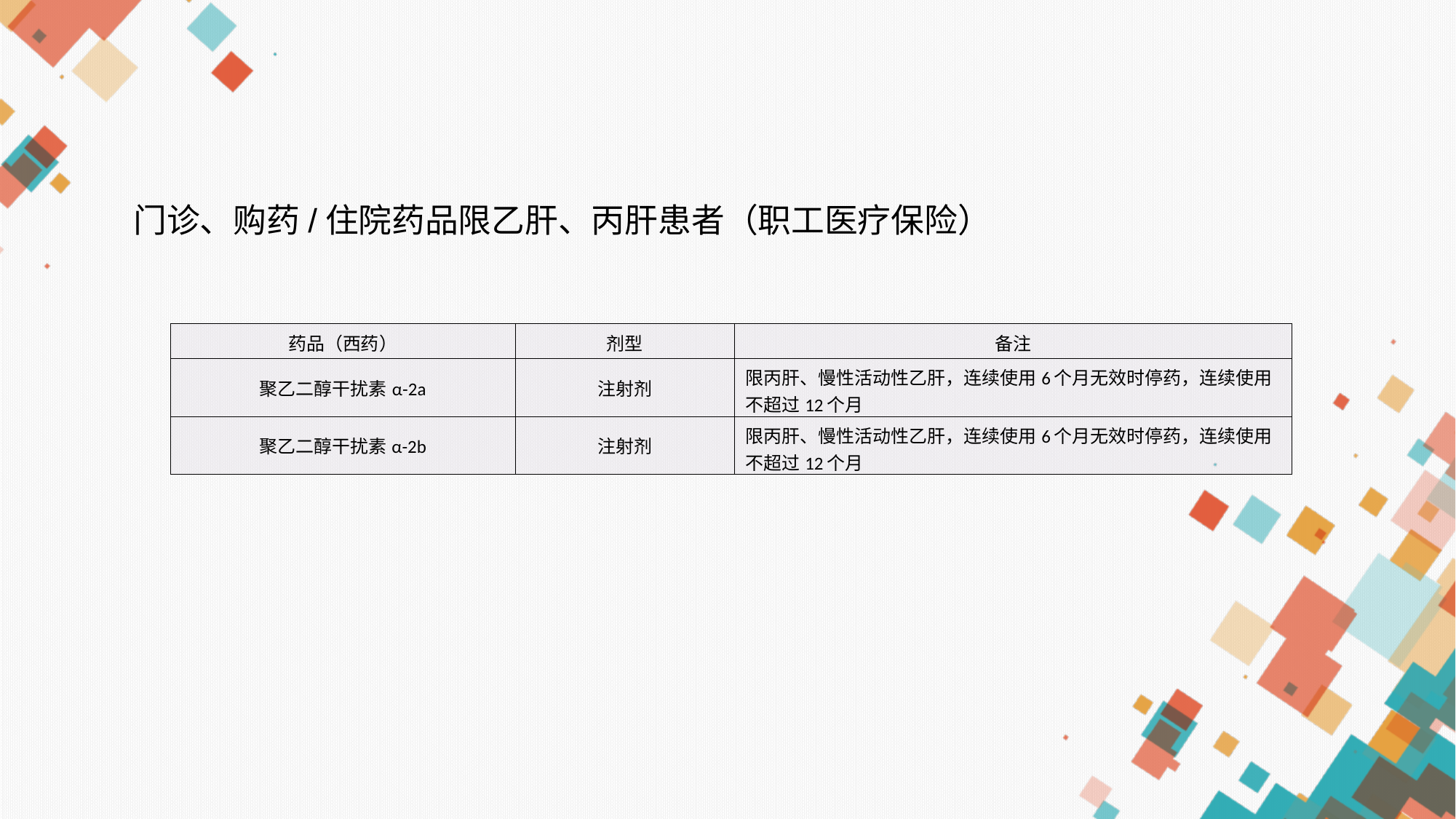

门诊、购药/住院药品限乙肝、丙肝患者（职工医疗保险）
| 药品（西药） | 剂型 | 备注 |
| --- | --- | --- |
| 聚乙二醇干扰素α-2a | 注射剂 | 限丙肝、慢性活动性乙肝，连续使用6个月无效时停药，连续使用不超过12个月 |
| 聚乙二醇干扰素α-2b | 注射剂 | 限丙肝、慢性活动性乙肝，连续使用6个月无效时停药，连续使用不超过12个月 |